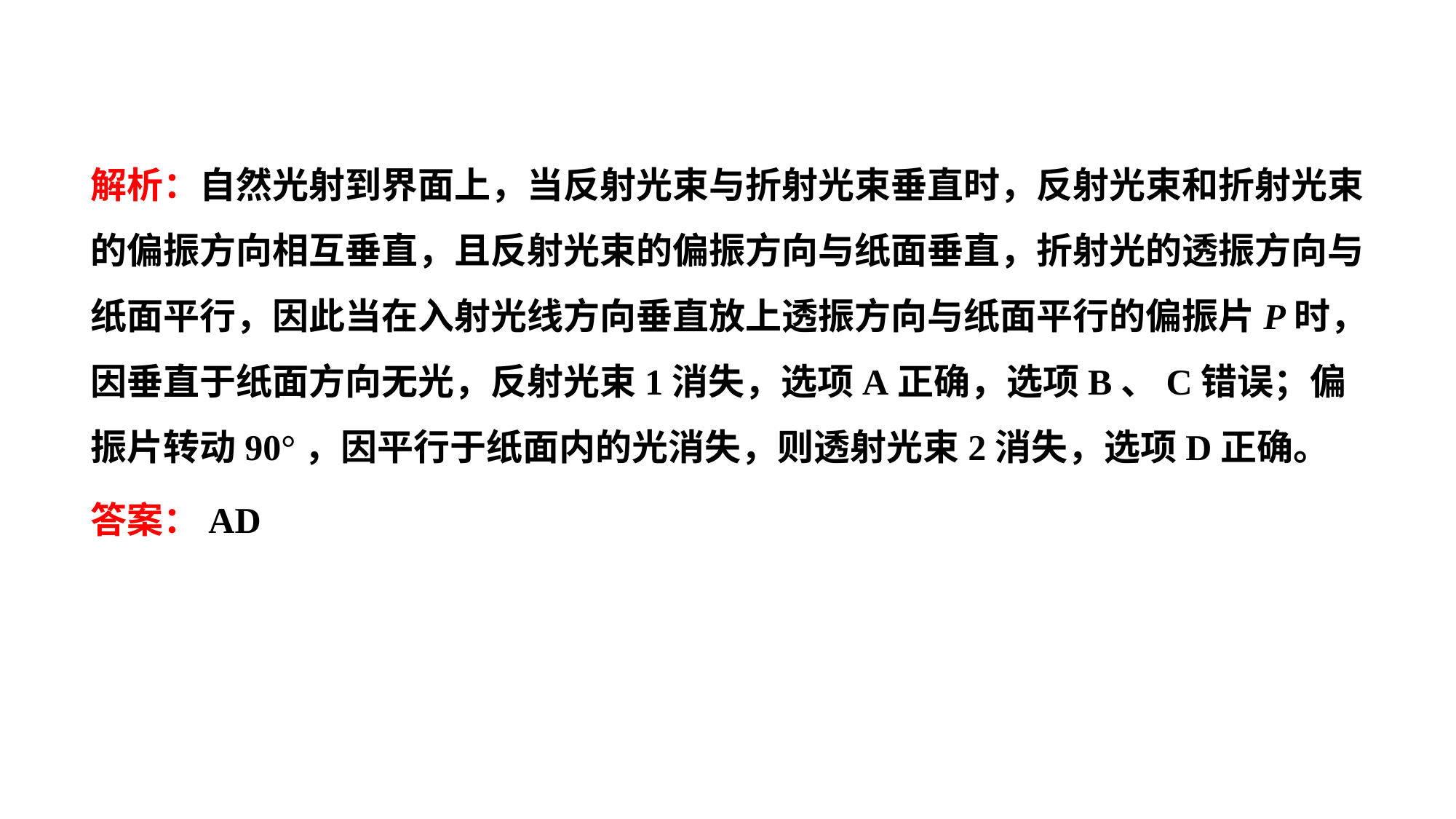

解析：自然光射到界面上，当反射光束与折射光束垂直时，反射光束和折射光束的偏振方向相互垂直，且反射光束的偏振方向与纸面垂直，折射光的透振方向与纸面平行，因此当在入射光线方向垂直放上透振方向与纸面平行的偏振片P时，因垂直于纸面方向无光，反射光束1消失，选项A正确，选项B、C错误；偏振片转动90°，因平行于纸面内的光消失，则透射光束2消失，选项D正确。
答案：AD